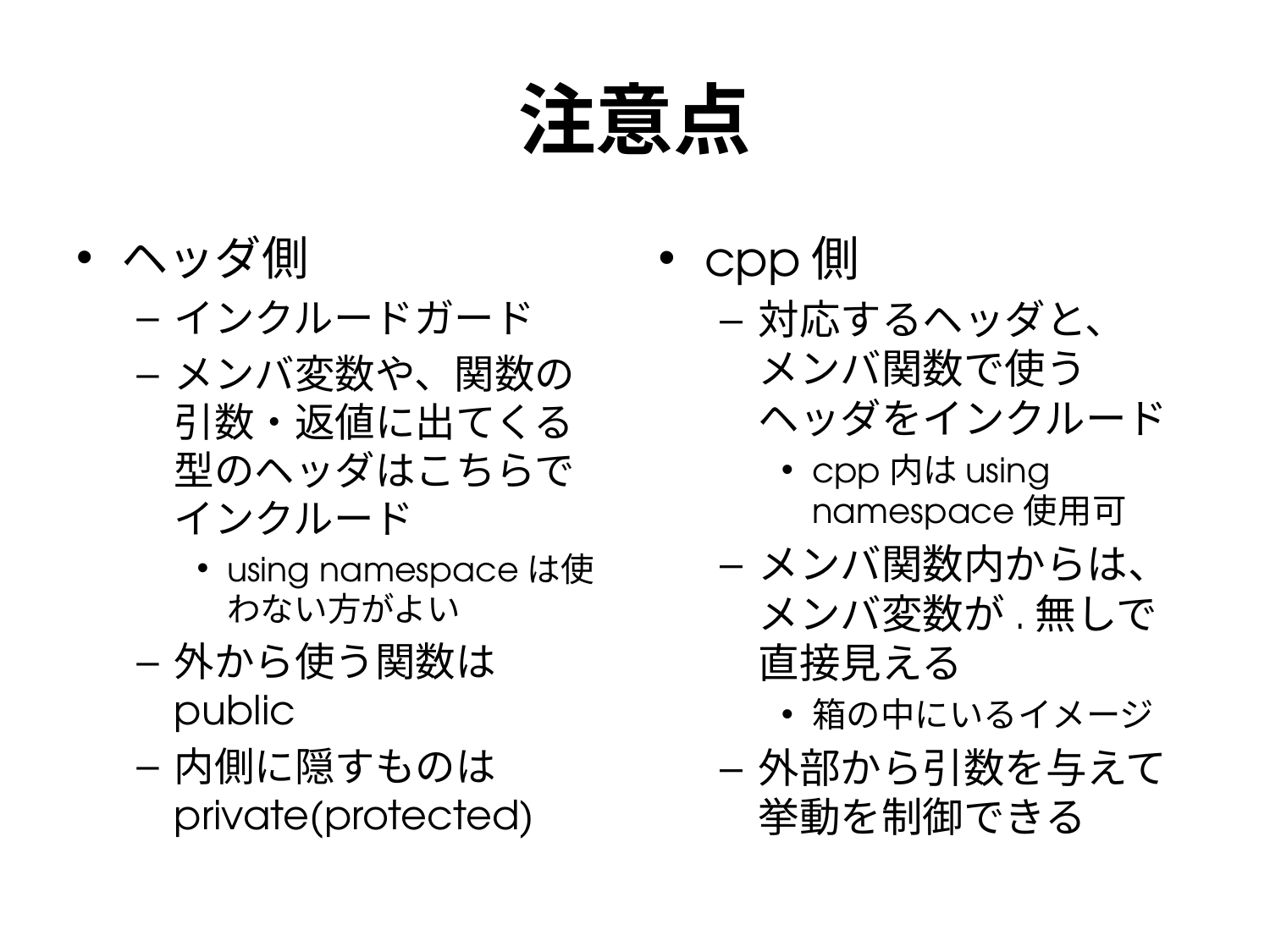

# 注意点
ヘッダ側
インクルードガード
メンバ変数や、関数の引数・返値に出てくる型のヘッダはこちらでインクルード
using namespaceは使わない方がよい
外から使う関数はpublic
内側に隠すものはprivate(protected)
cpp側
対応するヘッダと、
メンバ関数で使う
ヘッダをインクルード
cpp内はusing namespace使用可
メンバ関数内からは、メンバ変数が.無しで直接見える
箱の中にいるイメージ
外部から引数を与えて挙動を制御できる